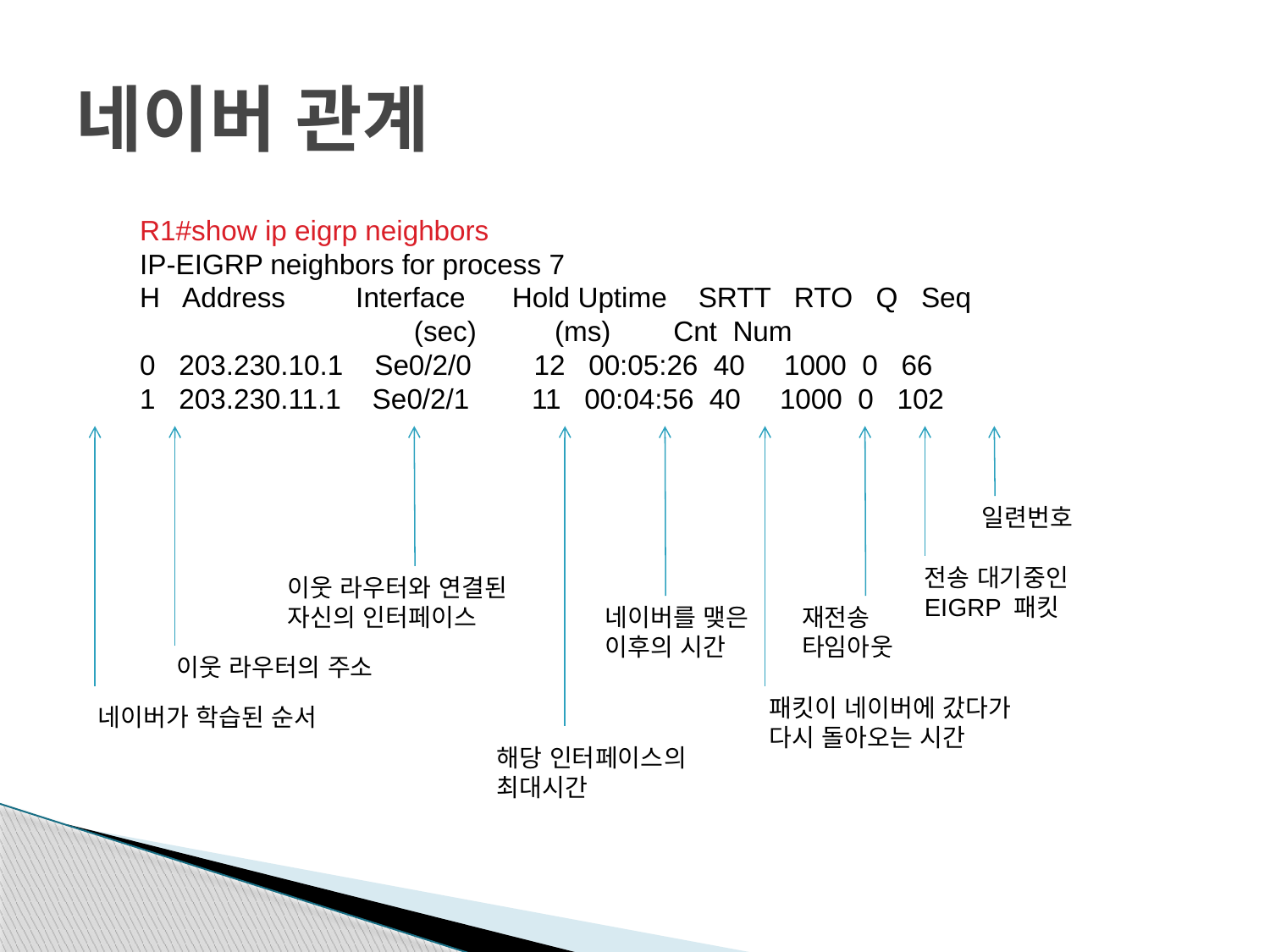

# 네이버 관계
R1#show ip eigrp neighbors
IP-EIGRP neighbors for process 7
H   Address         Interface      Hold Uptime    SRTT   RTO   Q   Seq
                                   (sec)          (ms)        Cnt  Num
0   203.230.10.1    Se0/2/0        12   00:05:26  40     1000  0   66
1   203.230.11.1    Se0/2/1        11   00:04:56  40     1000  0   102
일련번호
전송 대기중인
EIGRP 패킷
이웃 라우터와 연결된
자신의 인터페이스
네이버를 맺은
이후의 시간
재전송
타임아웃
이웃 라우터의 주소
패킷이 네이버에 갔다가
다시 돌아오는 시간
네이버가 학습된 순서
해당 인터페이스의
최대시간